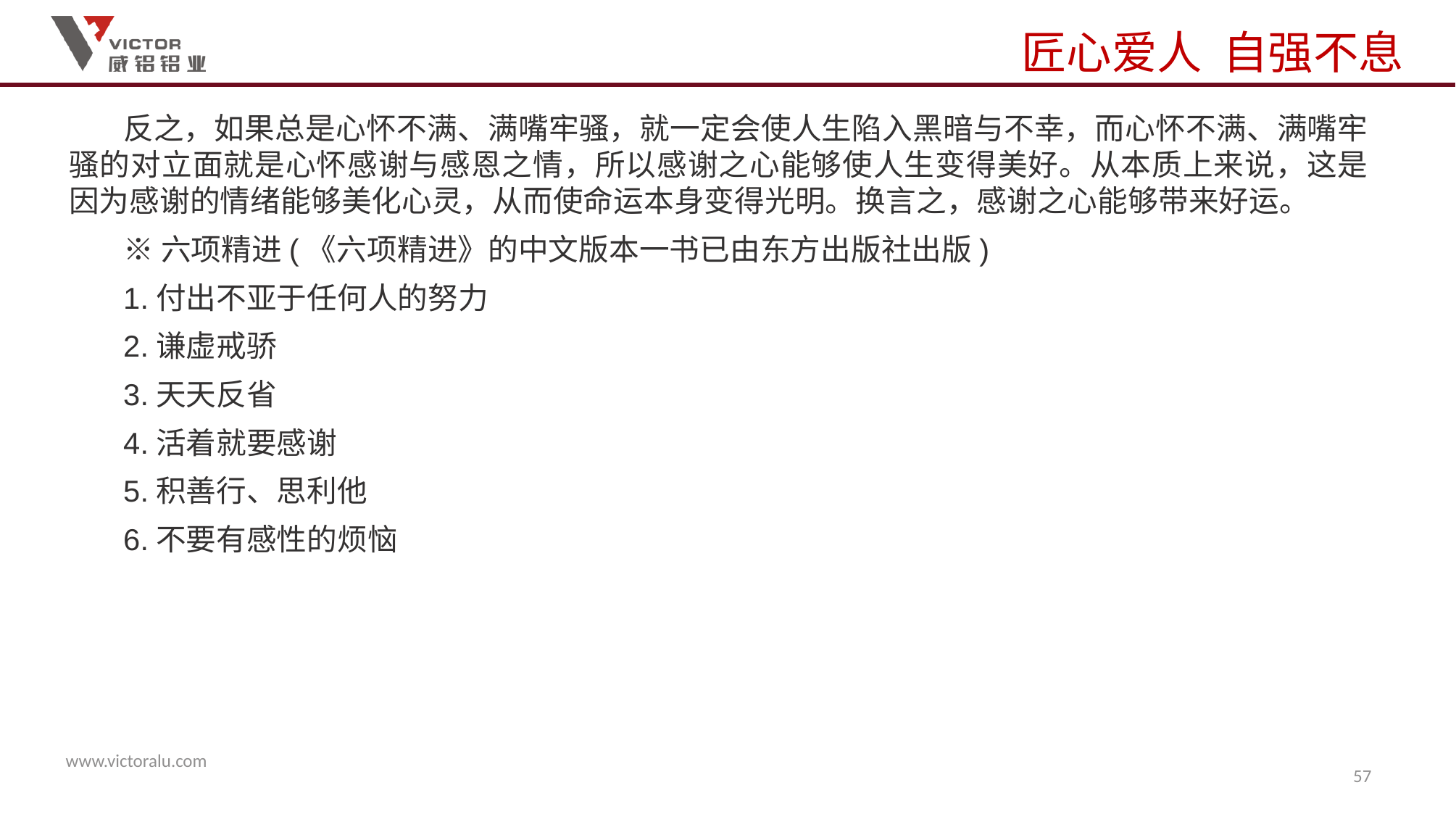

反之，如果总是心怀不满、满嘴牢骚，就一定会使人生陷入黑暗与不幸，而心怀不满、满嘴牢骚的对立面就是心怀感谢与感恩之情，所以感谢之心能够使人生变得美好。从本质上来说，这是因为感谢的情绪能够美化心灵，从而使命运本身变得光明。换言之，感谢之心能够带来好运。
※六项精进(《六项精进》的中文版本一书已由东方出版社出版)
1.付出不亚于任何人的努力
2.谦虚戒骄
3.天天反省
4.活着就要感谢
5.积善行、思利他
6.不要有感性的烦恼

57